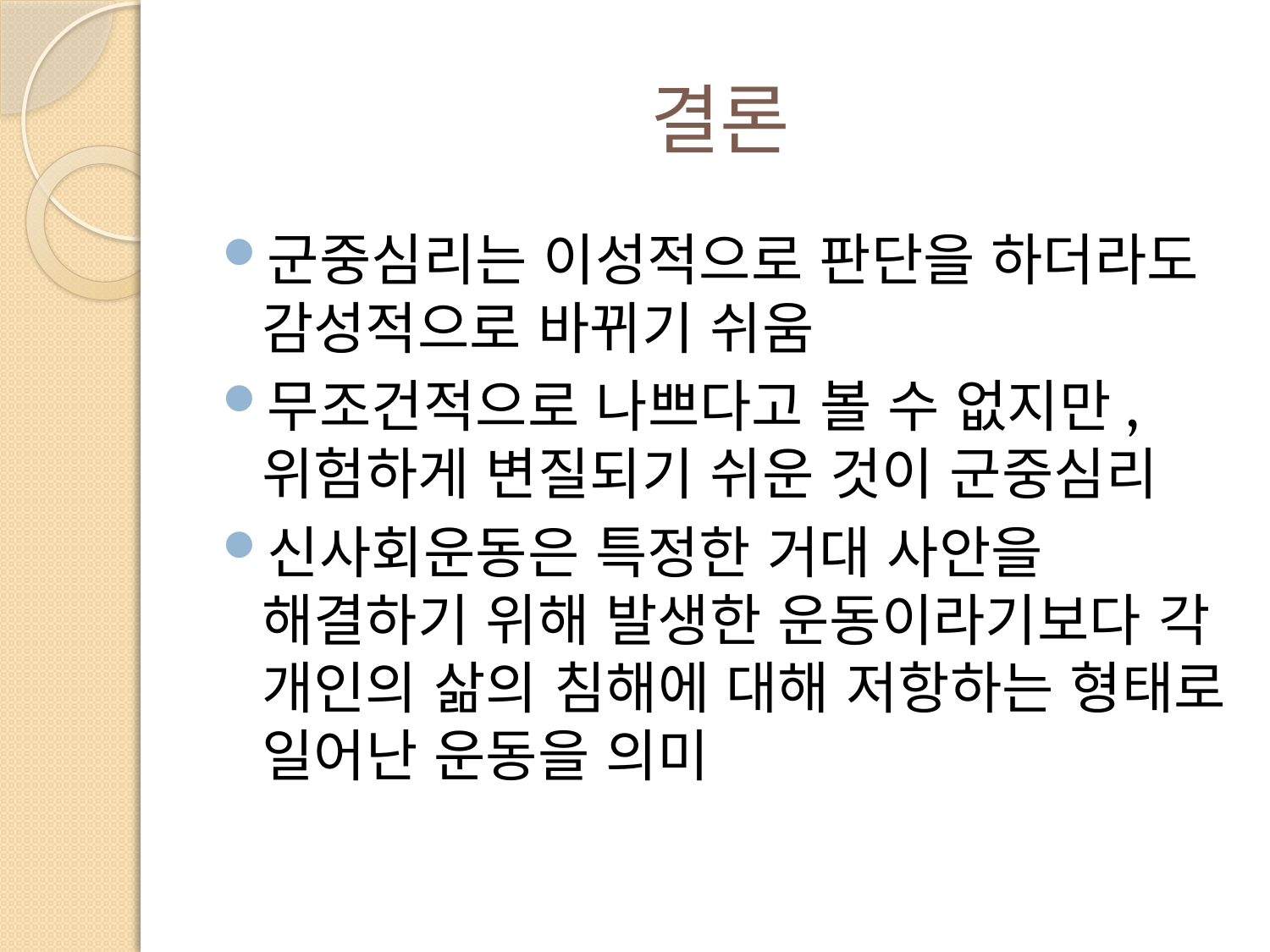

# 결론
군중심리는 이성적으로 판단을 하더라도 감성적으로 바뀌기 쉬움
무조건적으로 나쁘다고 볼 수 없지만, 위험하게 변질되기 쉬운 것이 군중심리
신사회운동은 특정한 거대 사안을 해결하기 위해 발생한 운동이라기보다 각 개인의 삶의 침해에 대해 저항하는 형태로 일어난 운동을 의미